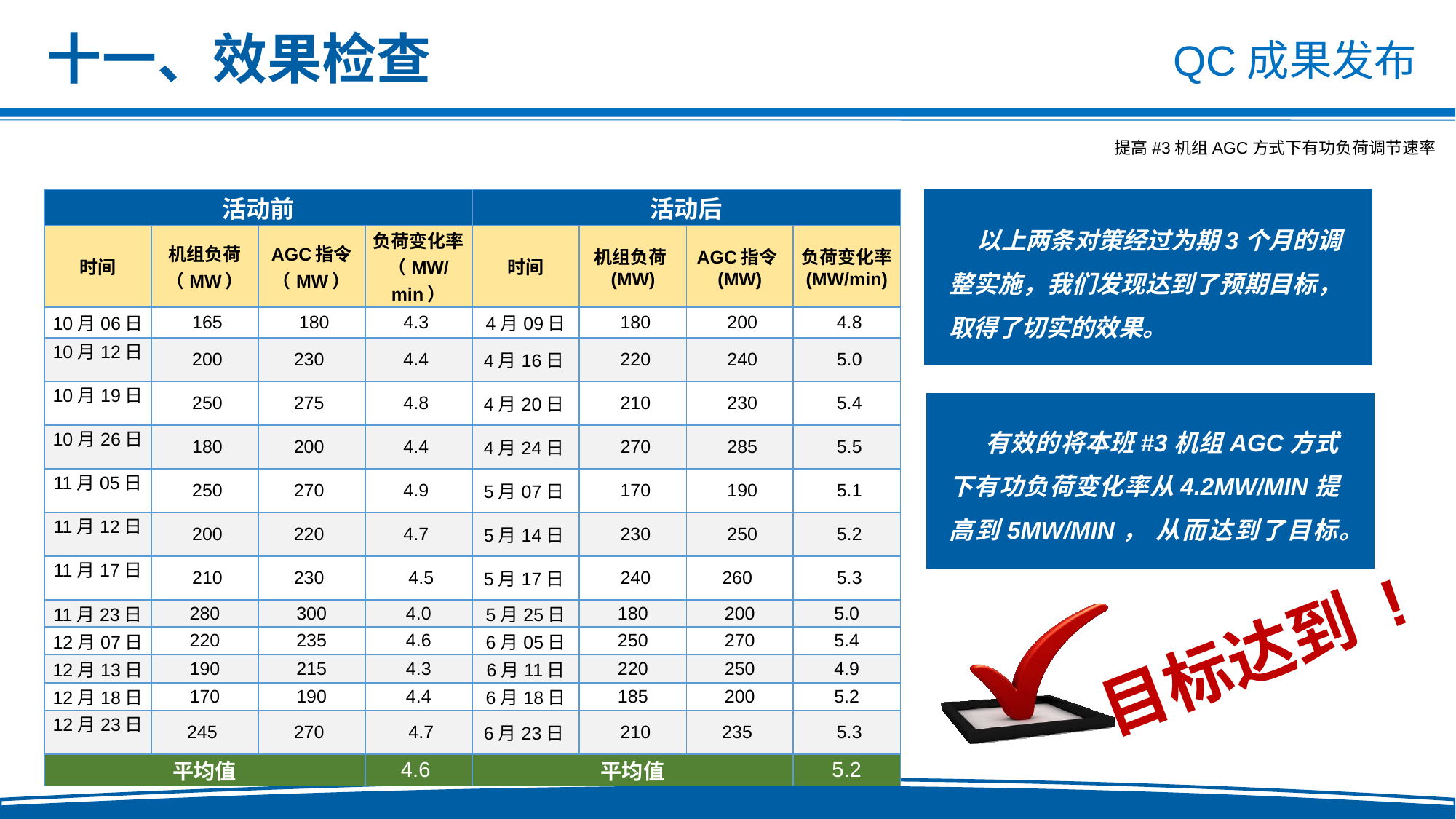

十一、效果检查
| 活动前 |  |  |  | 活动后 |  |  |  |
| --- | --- | --- | --- | --- | --- | --- | --- |
| 时间 | 机组负荷（MW） | AGC指令（MW） | 负荷变化率（MW/min） | 时间 | 机组负荷(MW) | AGC指令(MW) | 负荷变化率(MW/min) |
| 10月06日 | 165 | 180 | 4.3 | 4月09日 | 180 | 200 | 4.8 |
| 10月12日 | 200 | 230 | 4.4 | 4月16日 | 220 | 240 | 5.0 |
| 10月19日 | 250 | 275 | 4.8 | 4月20日 | 210 | 230 | 5.4 |
| 10月26日 | 180 | 200 | 4.4 | 4月24日 | 270 | 285 | 5.5 |
| 11月05日 | 250 | 270 | 4.9 | 5月07日 | 170 | 190 | 5.1 |
| 11月12日 | 200 | 220 | 4.7 | 5月14日 | 230 | 250 | 5.2 |
| 11月17日 | 210 | 230 | 4.5 | 5月17日 | 240 | 260 | 5.3 |
| 11月23日 | 280 | 300 | 4.0 | 5月25日 | 180 | 200 | 5.0 |
| 12月07日 | 220 | 235 | 4.6 | 6月05日 | 250 | 270 | 5.4 |
| 12月13日 | 190 | 215 | 4.3 | 6月11日 | 220 | 250 | 4.9 |
| 12月18日 | 170 | 190 | 4.4 | 6月18日 | 185 | 200 | 5.2 |
| 12月23日 | 245 | 270 | 4.7 | 6月23日 | 210 | 235 | 5.3 |
| 平均值 |  |  | 4.6 | 平均值 |  |  | 5.2 |

    以上两条对策经过为期3个月的调整实施，我们发现达到了预期目标，取得了切实的效果。

有效的将本班#3机组AGC方式下有功负荷变化率从4.2MW/MIN提高到5MW/MIN， 从而达到了目标。

目标达到 !
.